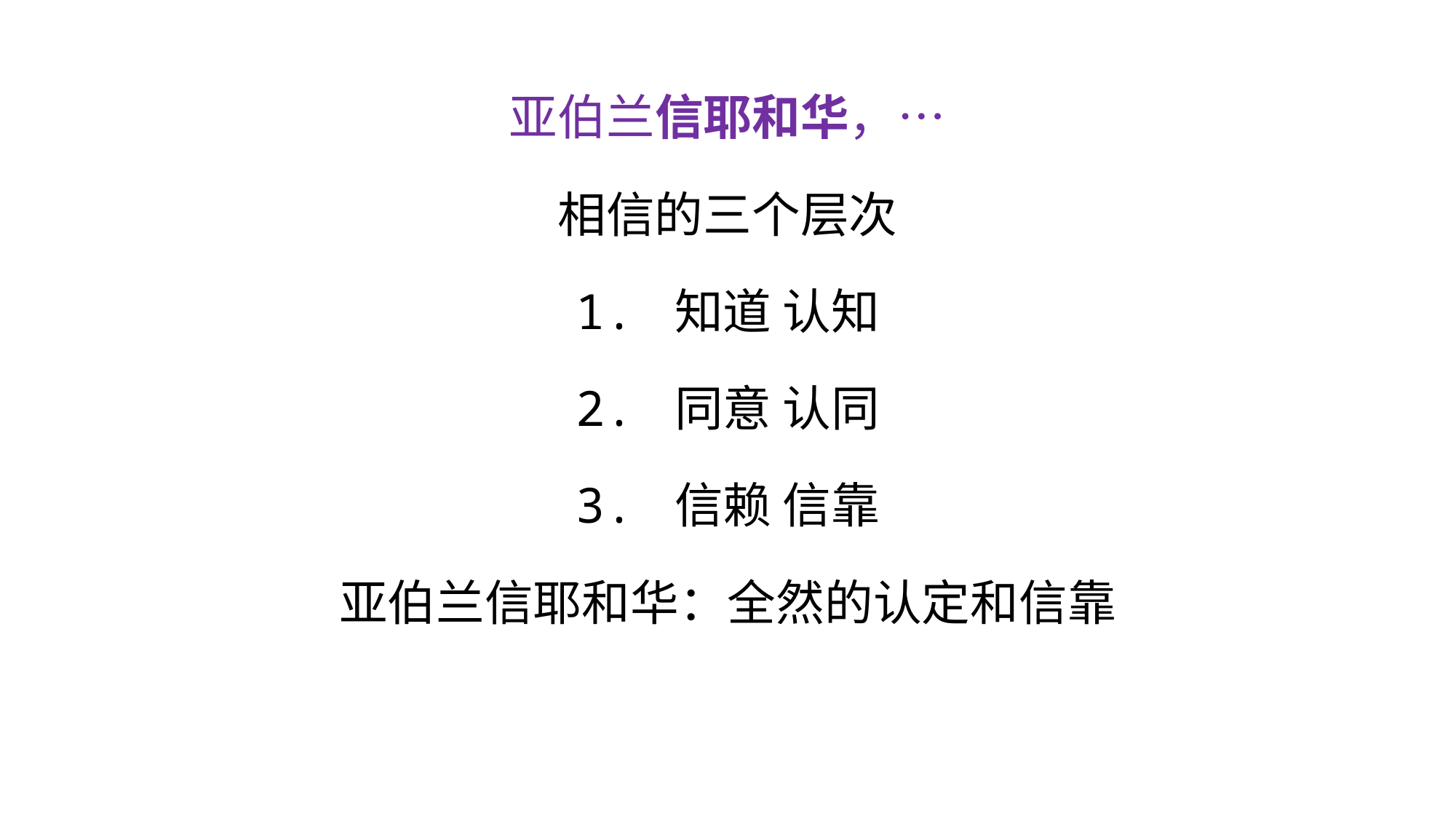

亚伯兰信耶和华，…
相信的三个层次
1. 知道 认知
2. 同意 认同
3. 信赖 信靠
亚伯兰信耶和华：全然的认定和信靠